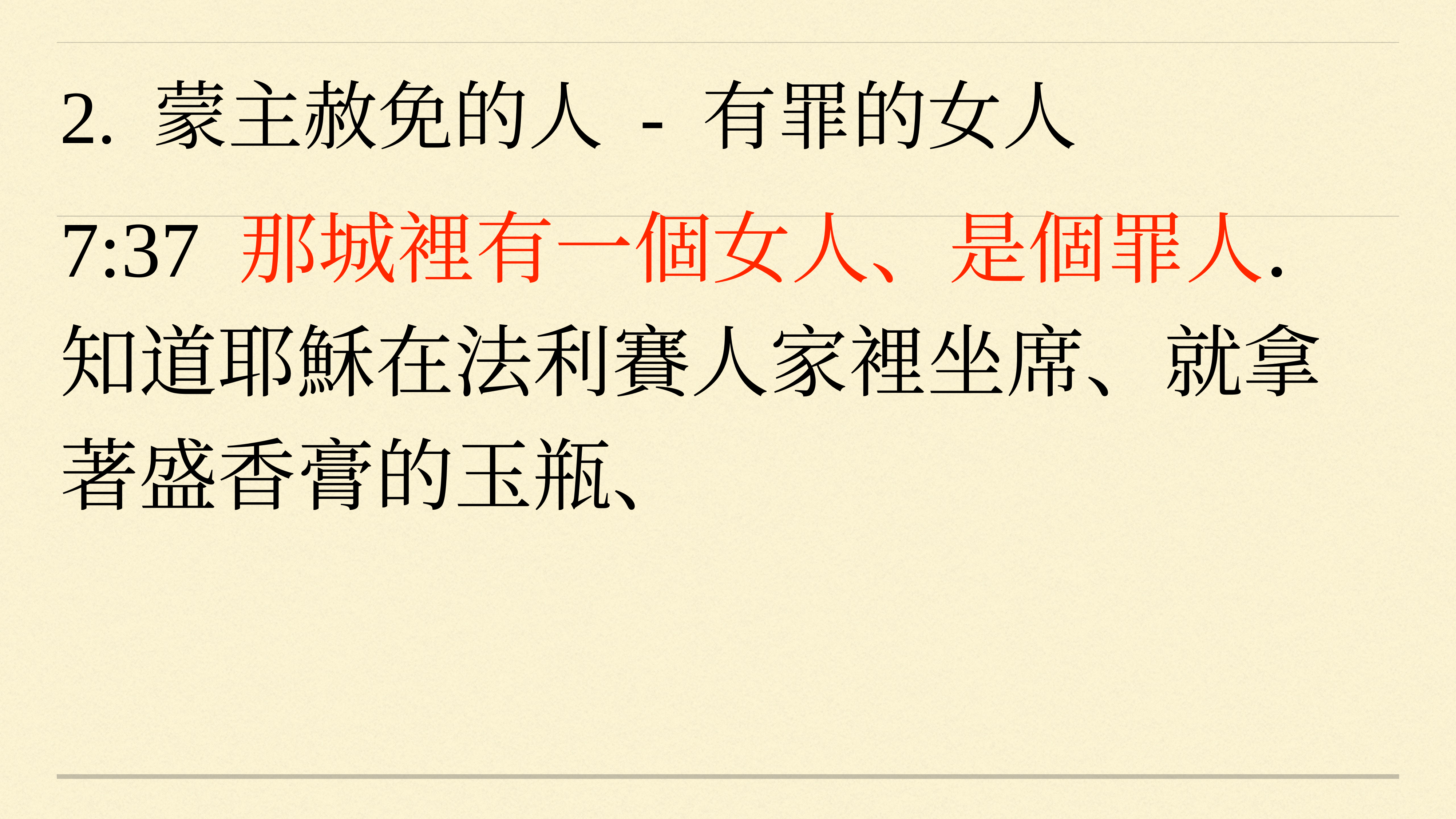

2. 蒙主赦免的人 - 有罪的女人

7:37 那城裡有一個女人、是個罪人．知道耶穌在法利賽人家裡坐席、就拿著盛香膏的玉瓶、
#